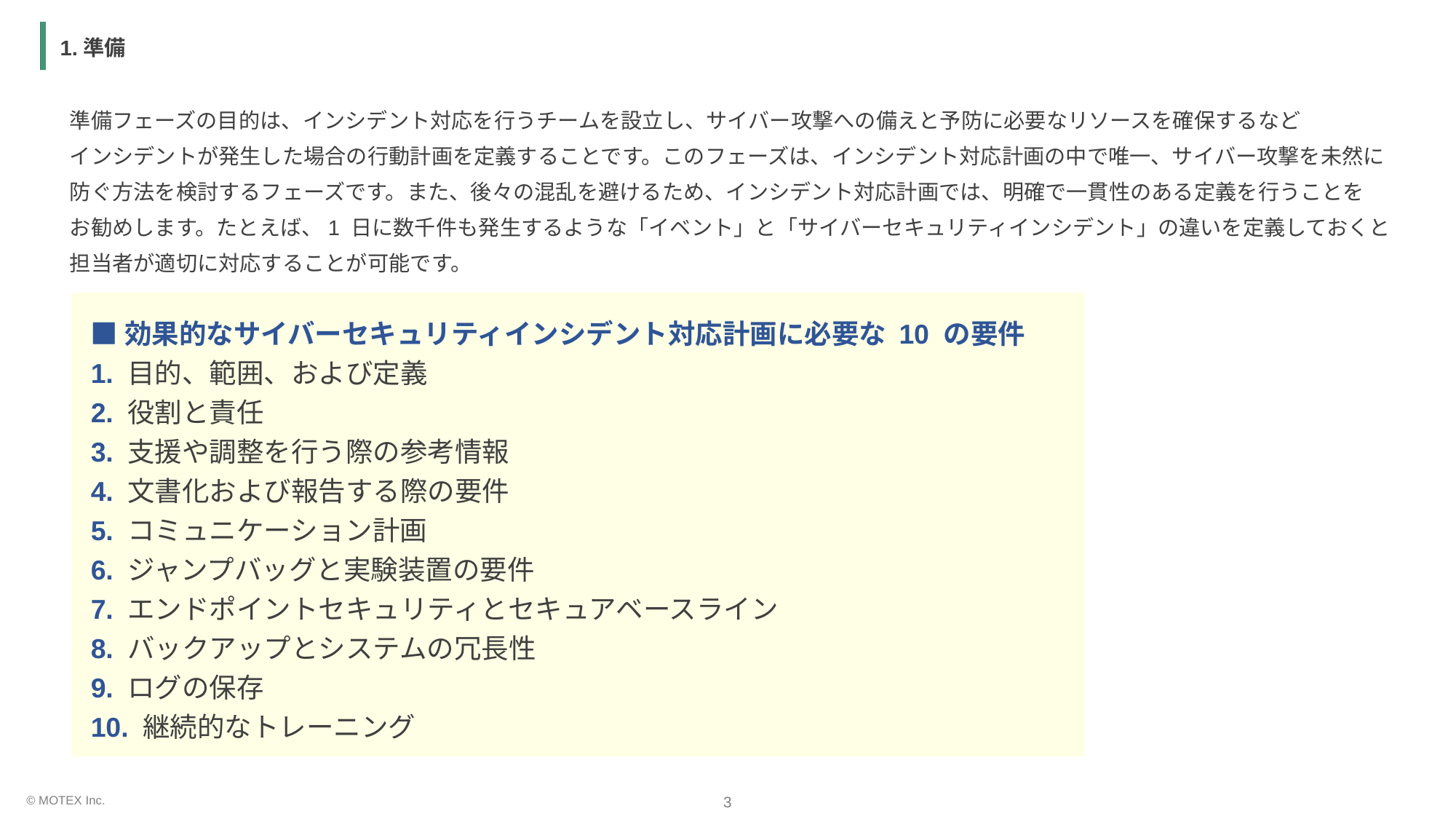

1.準備
準備フェーズの目的は、インシデント対応を行うチームを設立し、サイバー攻撃への備えと予防に必要なリソースを確保するなど
インシデントが発生した場合の行動計画を定義することです。このフェーズは、インシデント対応計画の中で唯一、サイバー攻撃を未然に
防ぐ方法を検討するフェーズです。また、後々の混乱を避けるため、インシデント対応計画では、明確で一貫性のある定義を行うことを
お勧めします。たとえば、1 日に数千件も発生するような「イベント」と「サイバーセキュリティインシデント」の違いを定義しておくと
担当者が適切に対応することが可能です。

■効果的なサイバーセキュリティインシデント対応計画に必要な 10 の要件
1. 目的、範囲、および定義
2. 役割と責任
3. 支援や調整を行う際の参考情報
4. 文書化および報告する際の要件
5. コミュニケーション計画
6. ジャンプバッグと実験装置の要件
7. エンドポイントセキュリティとセキュアベースライン
8. バックアップとシステムの冗長性
9. ログの保存
10. 継続的なトレーニング